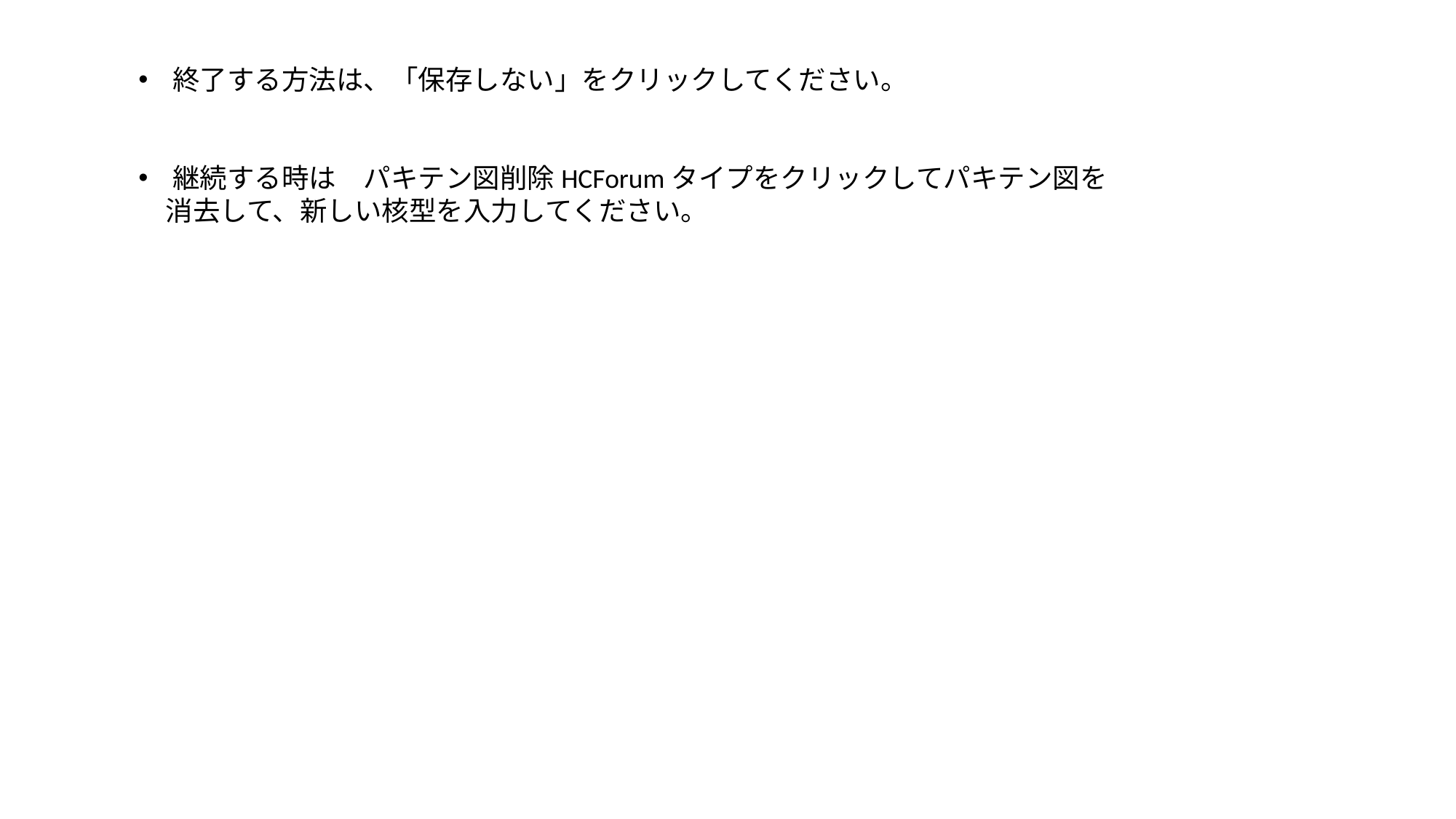

終了する方法は、「保存しない」をクリックしてください。

継続する時は　パキテン図削除HCForumタイプをクリックしてパキテン図を
　消去して、新しい核型を入力してください。